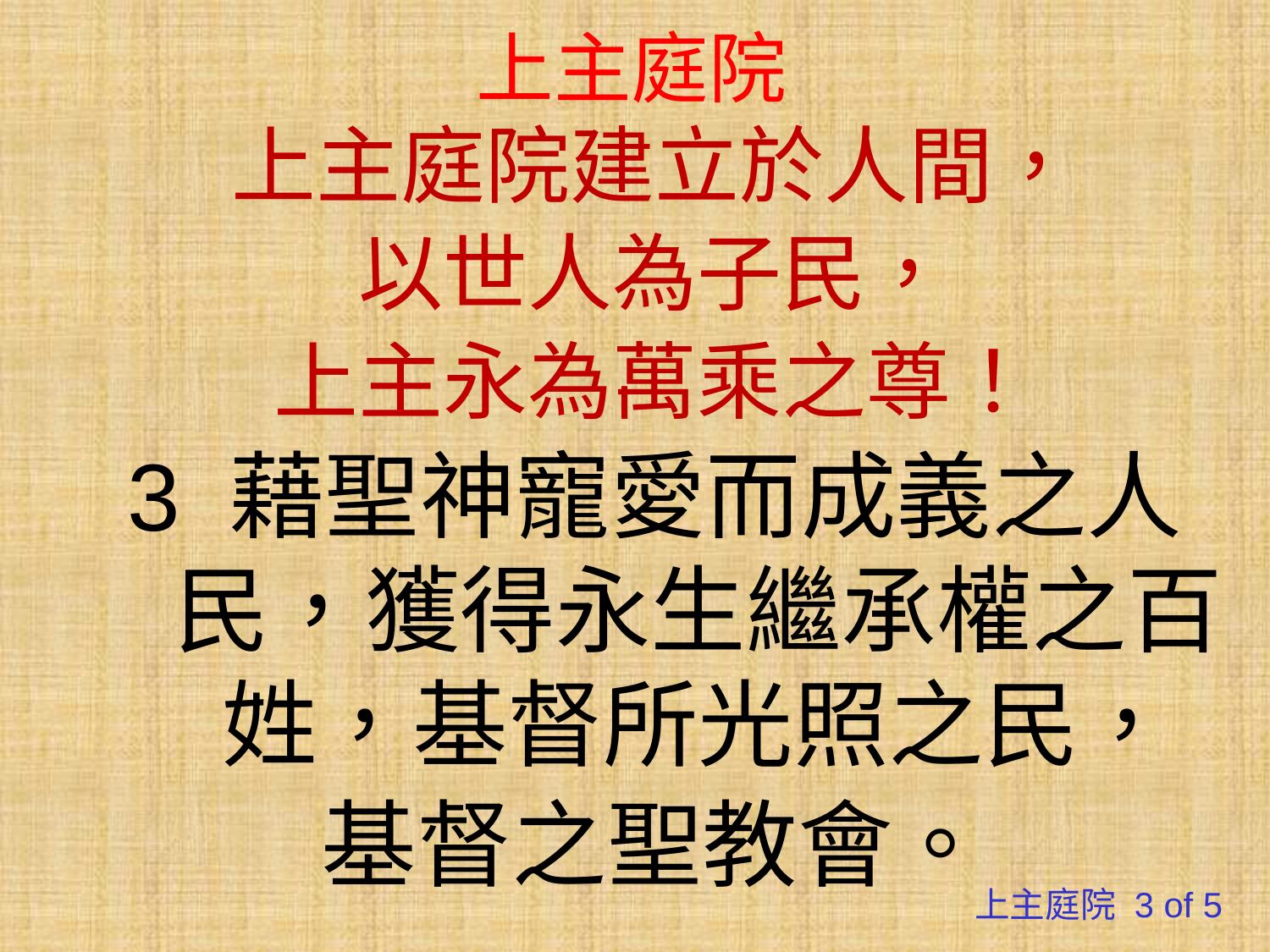

# 上主庭院
上主庭院建立於人間，
以世人為子民，
上主永為萬乘之尊！
3 藉聖神寵愛而成義之人民，獲得永生繼承權之百姓，基督所光照之民，
基督之聖教會。
上主庭院 3 of 5